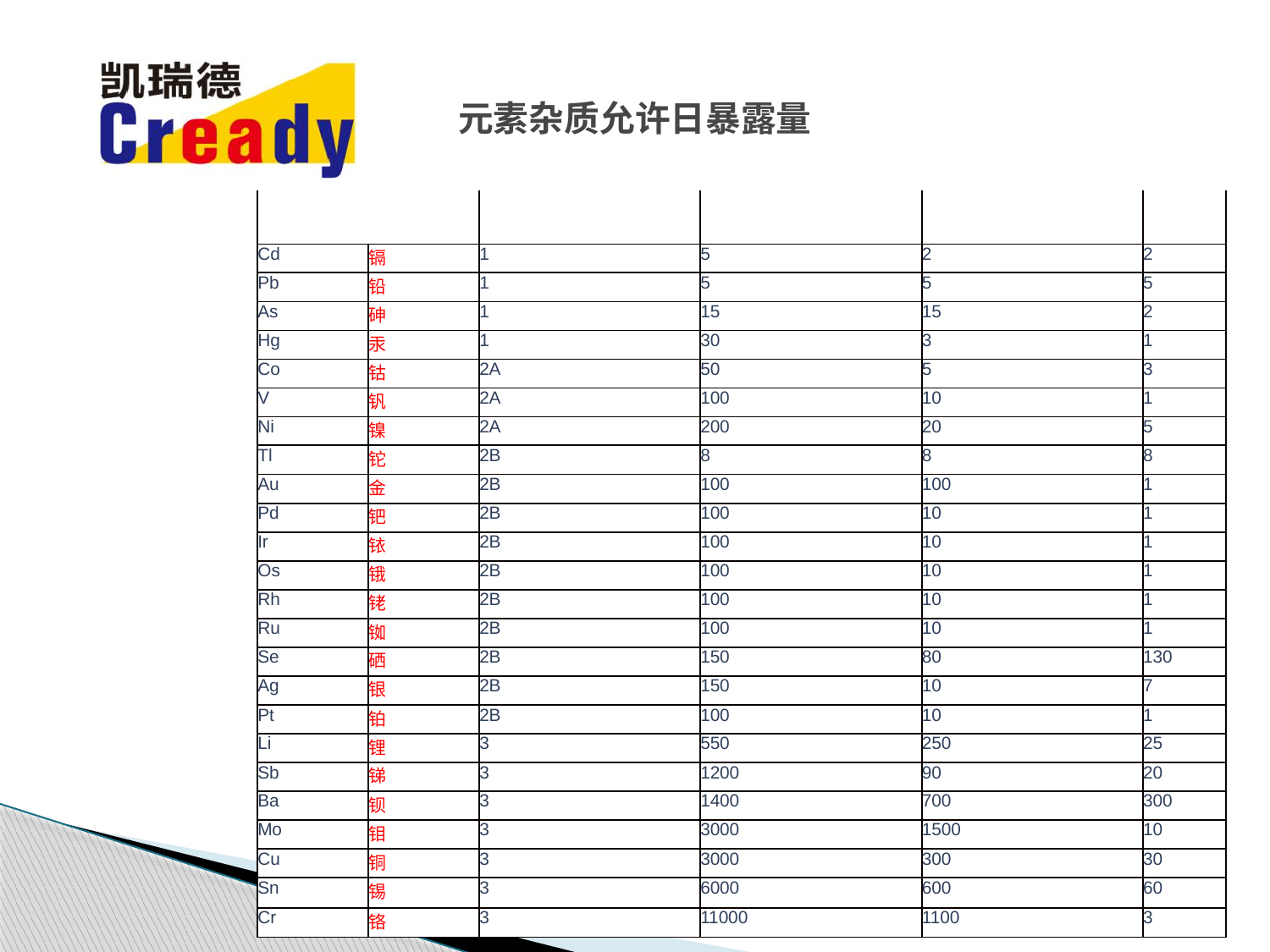

# 元素杂质允许日暴露量
| 元素 |  | 分类 | 口服PDE | 注射PDE | 吸入PDE |
| --- | --- | --- | --- | --- | --- |
| Cd | 镉 | 1 | 5 | 2 | 2 |
| Pb | 铅 | 1 | 5 | 5 | 5 |
| As | 砷 | 1 | 15 | 15 | 2 |
| Hg | 汞 | 1 | 30 | 3 | 1 |
| Co | 钴 | 2A | 50 | 5 | 3 |
| V | 钒 | 2A | 100 | 10 | 1 |
| Ni | 镍 | 2A | 200 | 20 | 5 |
| Tl | 铊 | 2B | 8 | 8 | 8 |
| Au | 金 | 2B | 100 | 100 | 1 |
| Pd | 钯 | 2B | 100 | 10 | 1 |
| Ir | 铱 | 2B | 100 | 10 | 1 |
| Os | 锇 | 2B | 100 | 10 | 1 |
| Rh | 铑 | 2B | 100 | 10 | 1 |
| Ru | 铷 | 2B | 100 | 10 | 1 |
| Se | 硒 | 2B | 150 | 80 | 130 |
| Ag | 银 | 2B | 150 | 10 | 7 |
| Pt | 铂 | 2B | 100 | 10 | 1 |
| Li | 锂 | 3 | 550 | 250 | 25 |
| Sb | 锑 | 3 | 1200 | 90 | 20 |
| Ba | 钡 | 3 | 1400 | 700 | 300 |
| Mo | 钼 | 3 | 3000 | 1500 | 10 |
| Cu | 铜 | 3 | 3000 | 300 | 30 |
| Sn | 锡 | 3 | 6000 | 600 | 60 |
| Cr | 铬 | 3 | 11000 | 1100 | 3 |